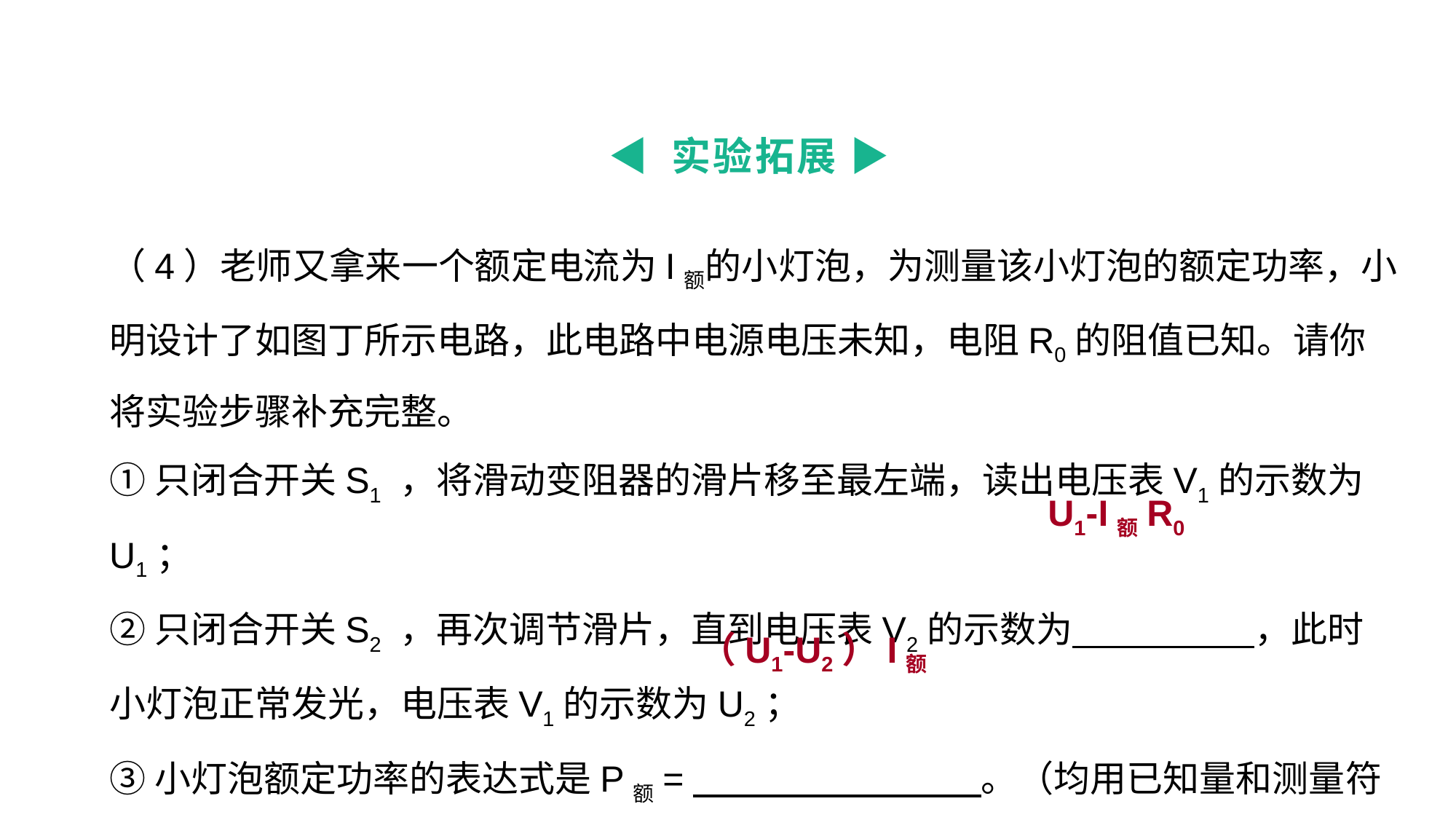

◀ 实验拓展 ▶
（4）老师又拿来一个额定电流为I额的小灯泡，为测量该小灯泡的额定功率，小明设计了如图丁所示电路，此电路中电源电压未知，电阻R0的阻值已知。请你将实验步骤补充完整。
①只闭合开关S1 ，将滑动变阻器的滑片移至最左端，读出电压表V1的示数为U1；
②只闭合开关S2 ，再次调节滑片，直到电压表V2的示数为　　　　　，此时小灯泡正常发光，电压表V1的示数为U2；
③小灯泡额定功率的表达式是P额=　　             　　　。（均用已知量和测量符号表示）
实验突破 素养提升
U1-I额R0
（U1-U2）I额